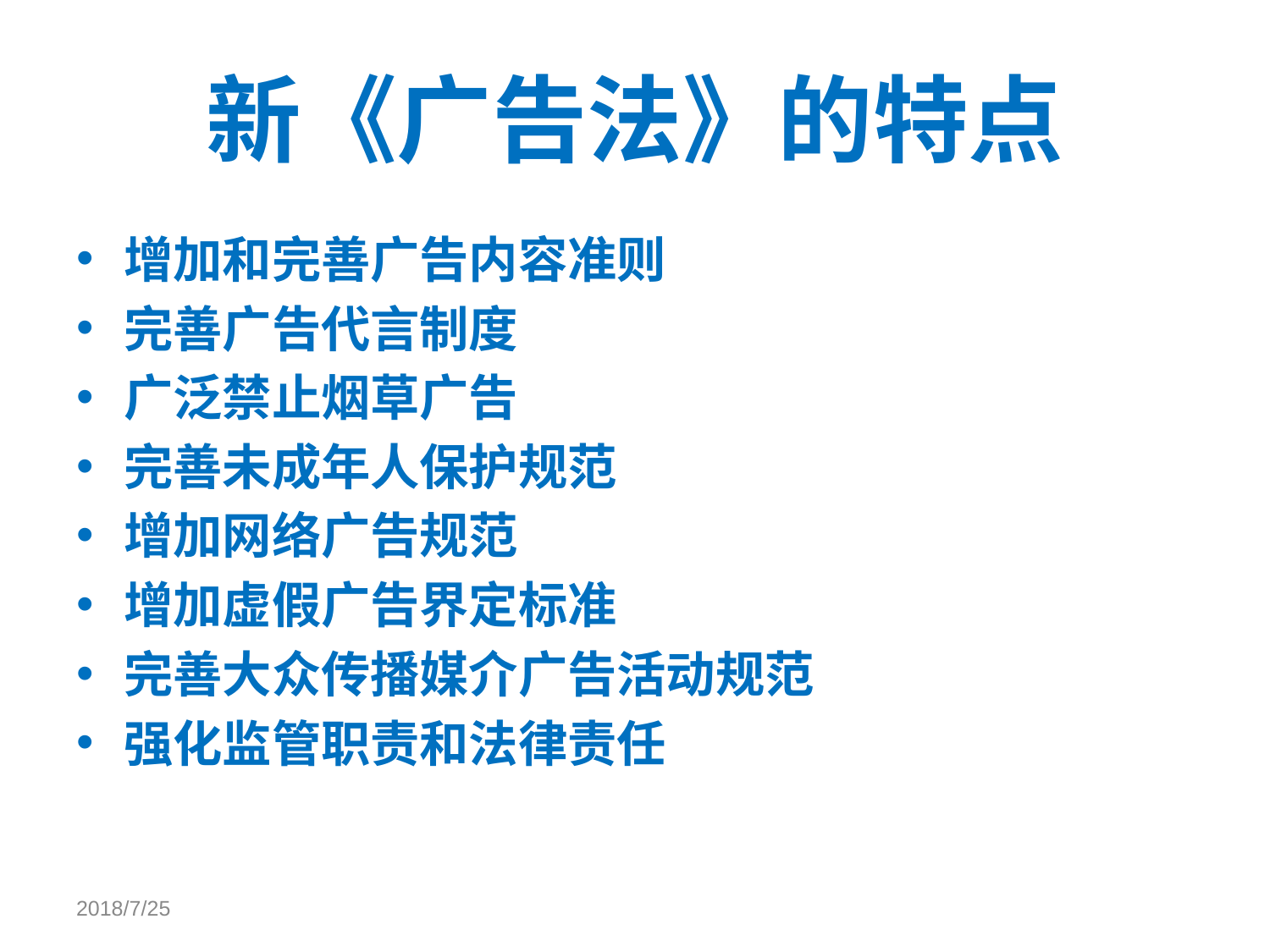

# 新《广告法》的特点
增加和完善广告内容准则
完善广告代言制度
广泛禁止烟草广告
完善未成年人保护规范
增加网络广告规范
增加虚假广告界定标准
完善大众传播媒介广告活动规范
强化监管职责和法律责任

2018/7/25